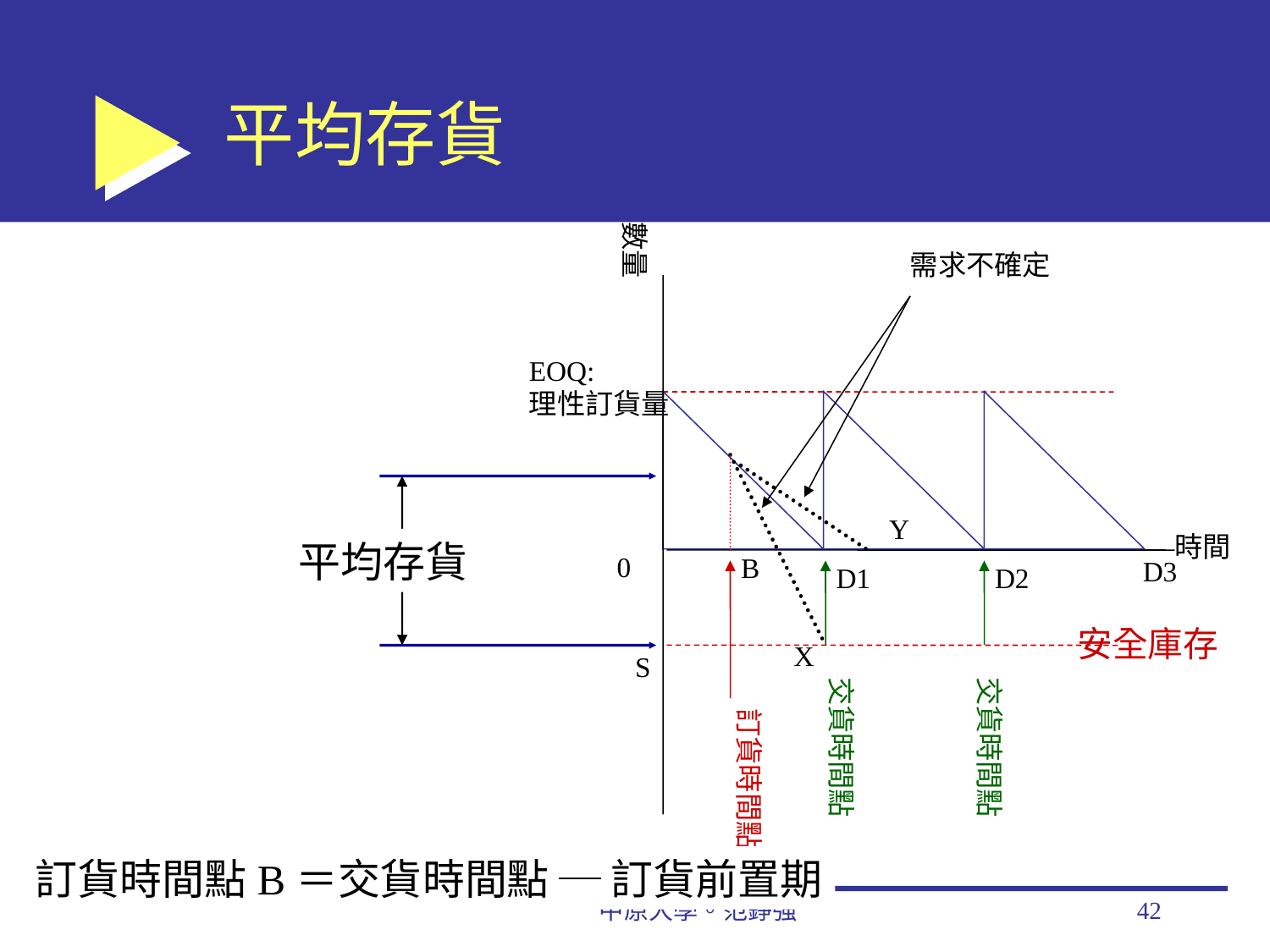

# 平均存貨
數量
需求不確定

EOQ:
理性訂貨量

平均存貨

Y
時間
0

B
D3

D1

D2
安全庫存

X
S
交貨時間點
交貨時間點
訂貨時間點
訂貨時間點B＝交貨時間點 ─ 訂貨前置期
中原大學。范錚強
42